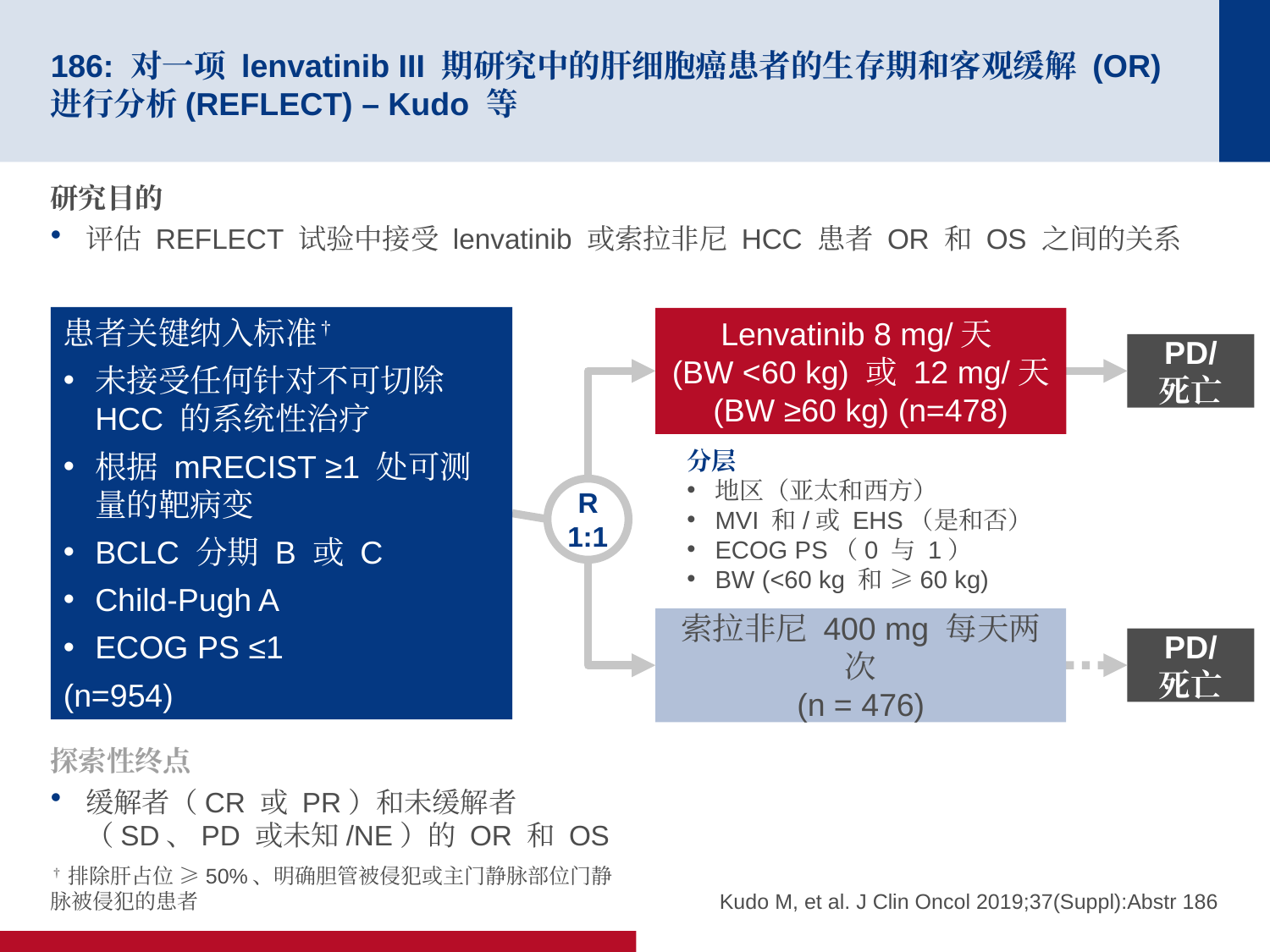

# 186: 对一项 lenvatinib III 期研究中的肝细胞癌患者的生存期和客观缓解 (OR) 进行分析(REFLECT) – Kudo 等
研究目的
评估 REFLECT 试验中接受 lenvatinib 或索拉非尼 HCC 患者 OR 和 OS 之间的关系
患者关键纳入标准†
未接受任何针对不可切除 HCC 的系统性治疗
根据 mRECIST ≥1 处可测量的靶病变
BCLC 分期 B 或 C
Child-Pugh A
ECOG PS ≤1
(n=954)
Lenvatinib 8 mg/天
(BW <60 kg) 或 12 mg/天 (BW ≥60 kg) (n=478)
PD/
死亡
分层
地区（亚太和西方）
MVI 和/或 EHS（是和否）
ECOG PS（0 与 1）
BW (<60 kg 和 ≥60 kg)
R
1:1
索拉非尼 400 mg 每天两次
(n = 476)
PD/
死亡
探索性终点
缓解者（CR 或 PR）和未缓解者（SD、PD 或未知/NE）的 OR 和 OS

†排除肝占位 ≥50%、明确胆管被侵犯或主门静脉部位门静脉被侵犯的患者
Kudo M, et al. J Clin Oncol 2019;37(Suppl):Abstr 186